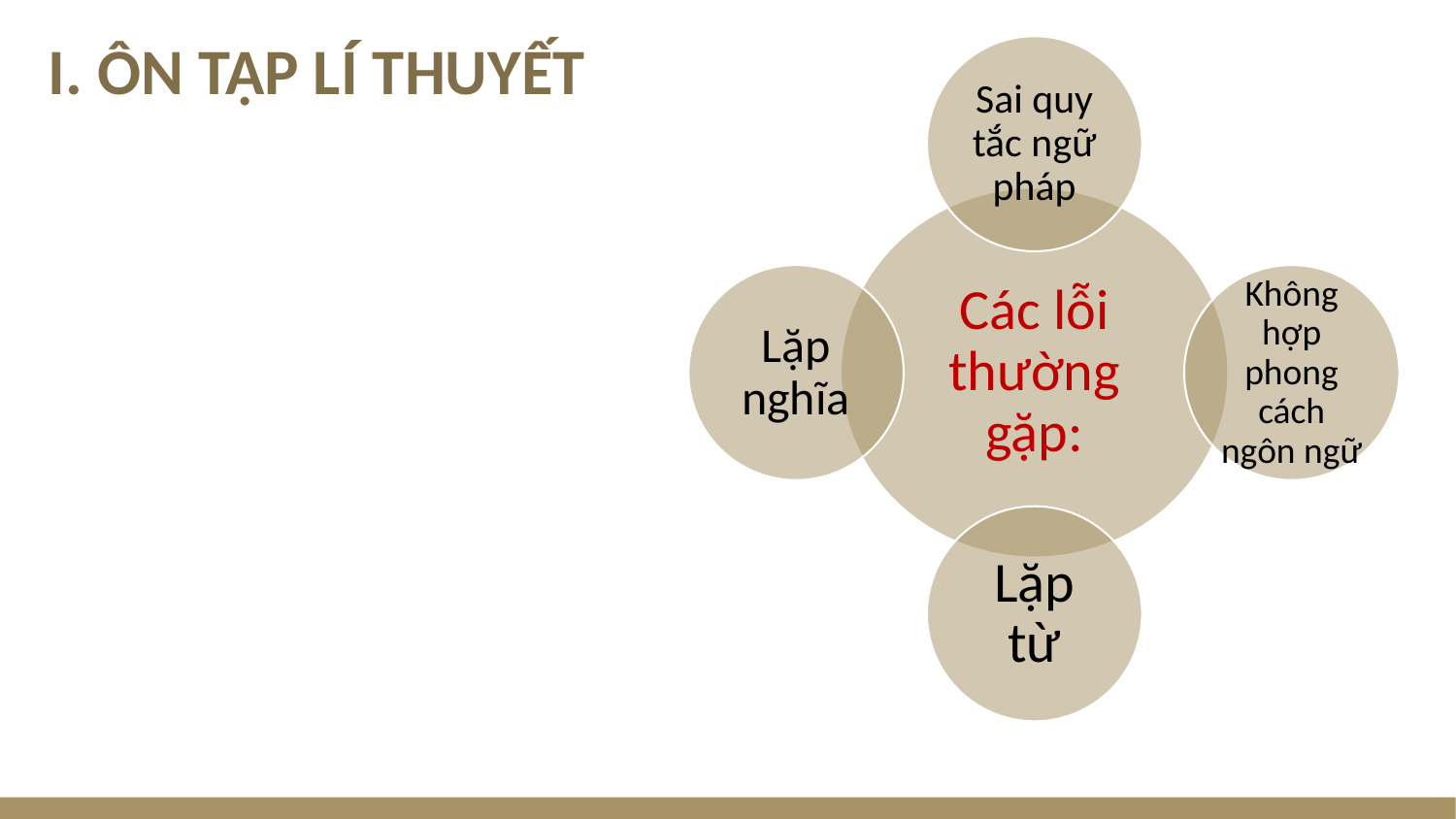

Các lỗi thường gặp:
Sai quy tắc ngữ pháp
Không hợp phong cách ngôn ngữ
Lặp từ
Lặp nghĩa
I. ÔN TẬP LÍ THUYẾT
点击添加主要内容
Here you could describe the detile if you need it
Here you could describe the detile if you need it
Here you could describe the detile if you need it
Here you could describe the detile if you need it